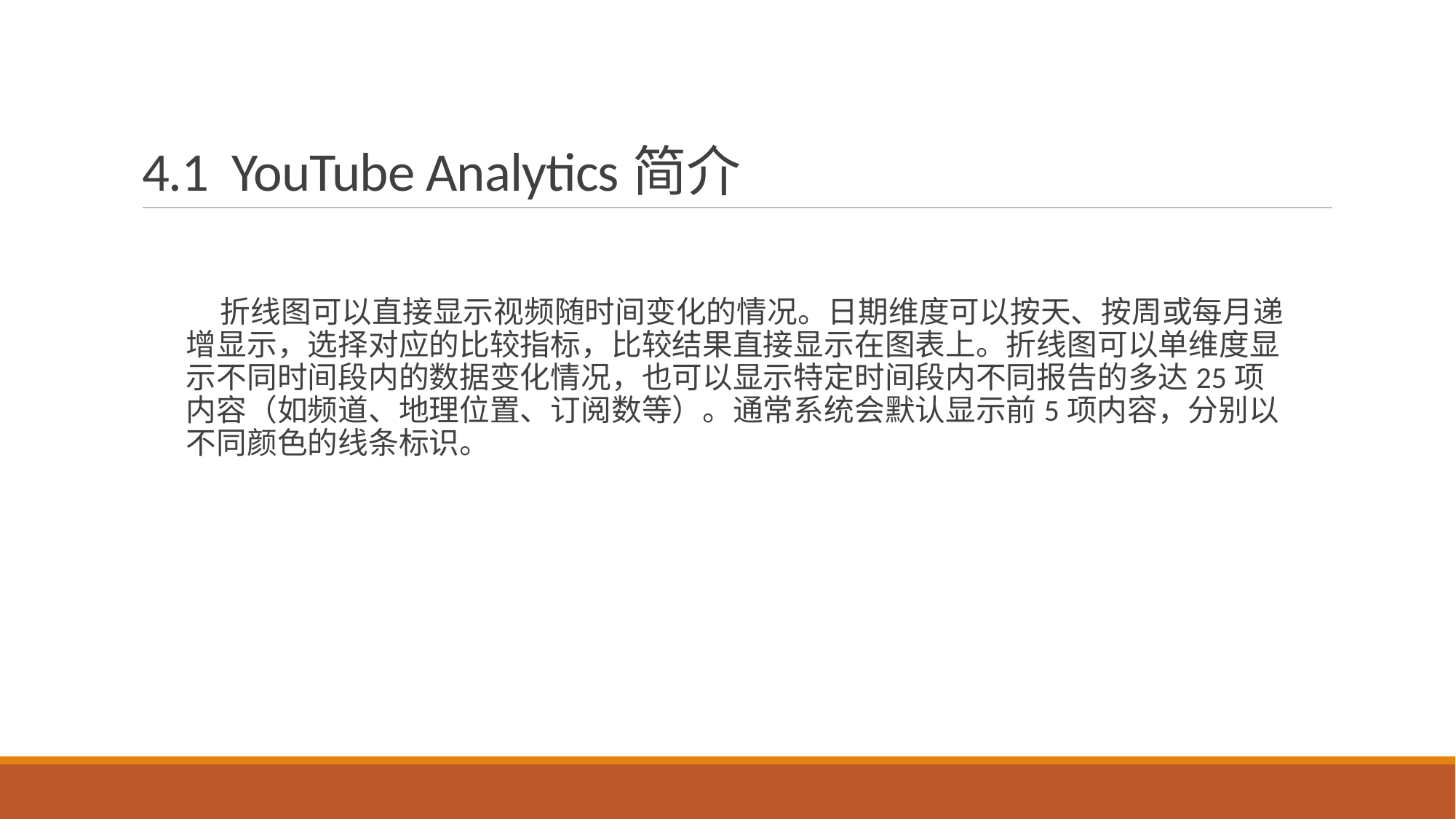

# 4.1  YouTube Analytics简介
    折线图可以直接显示视频随时间变化的情况。日期维度可以按天、按周或每月递增显示，选择对应的比较指标，比较结果直接显示在图表上。折线图可以单维度显示不同时间段内的数据变化情况，也可以显示特定时间段内不同报告的多达25项内容（如频道、地理位置、订阅数等）。通常系统会默认显示前5项内容，分别以不同颜色的线条标识。